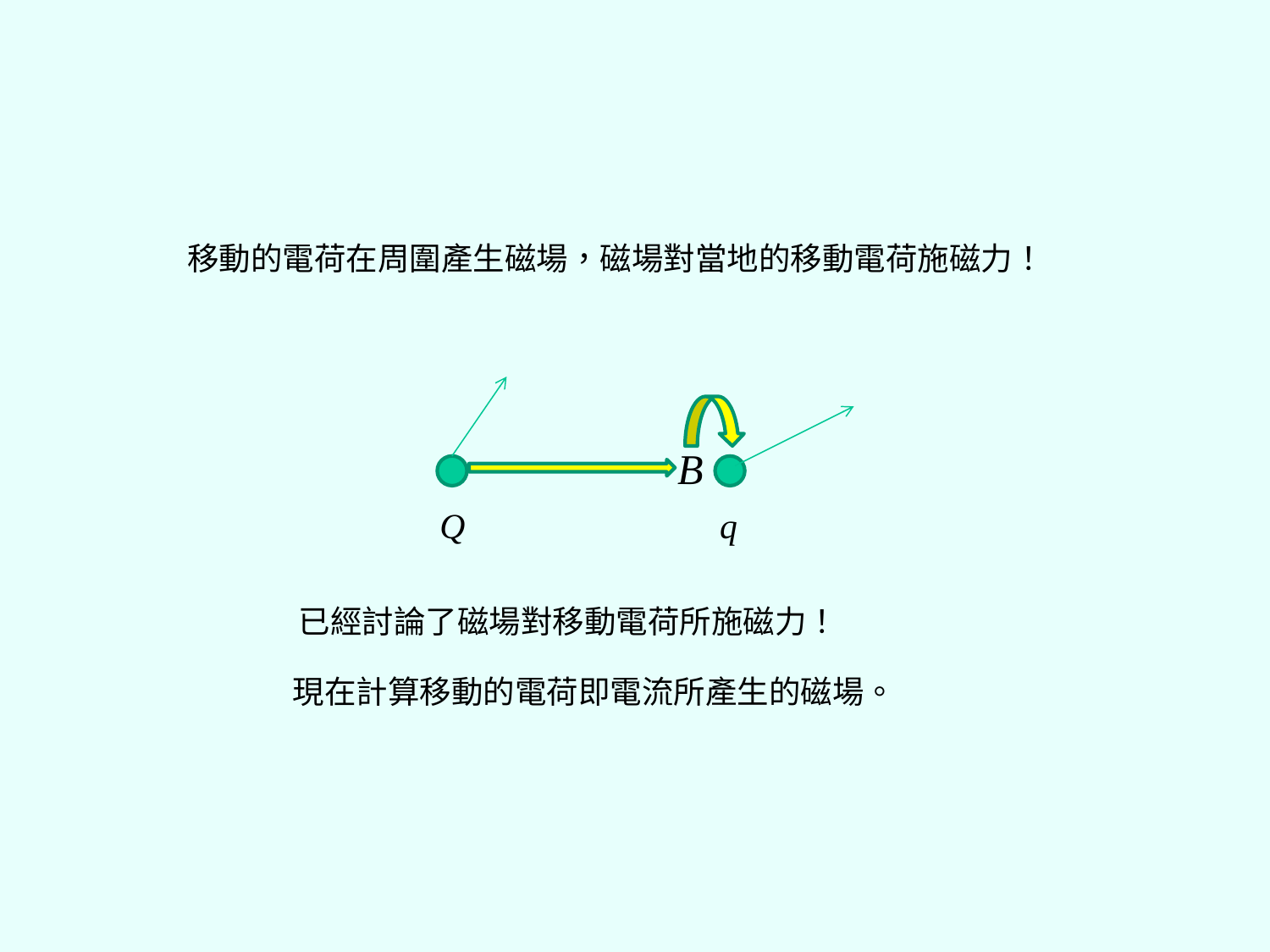

移動的電荷在周圍產生磁場，磁場對當地的移動電荷施磁力！

B

Q
q
已經討論了磁場對移動電荷所施磁力！
現在計算移動的電荷即電流所產生的磁場。